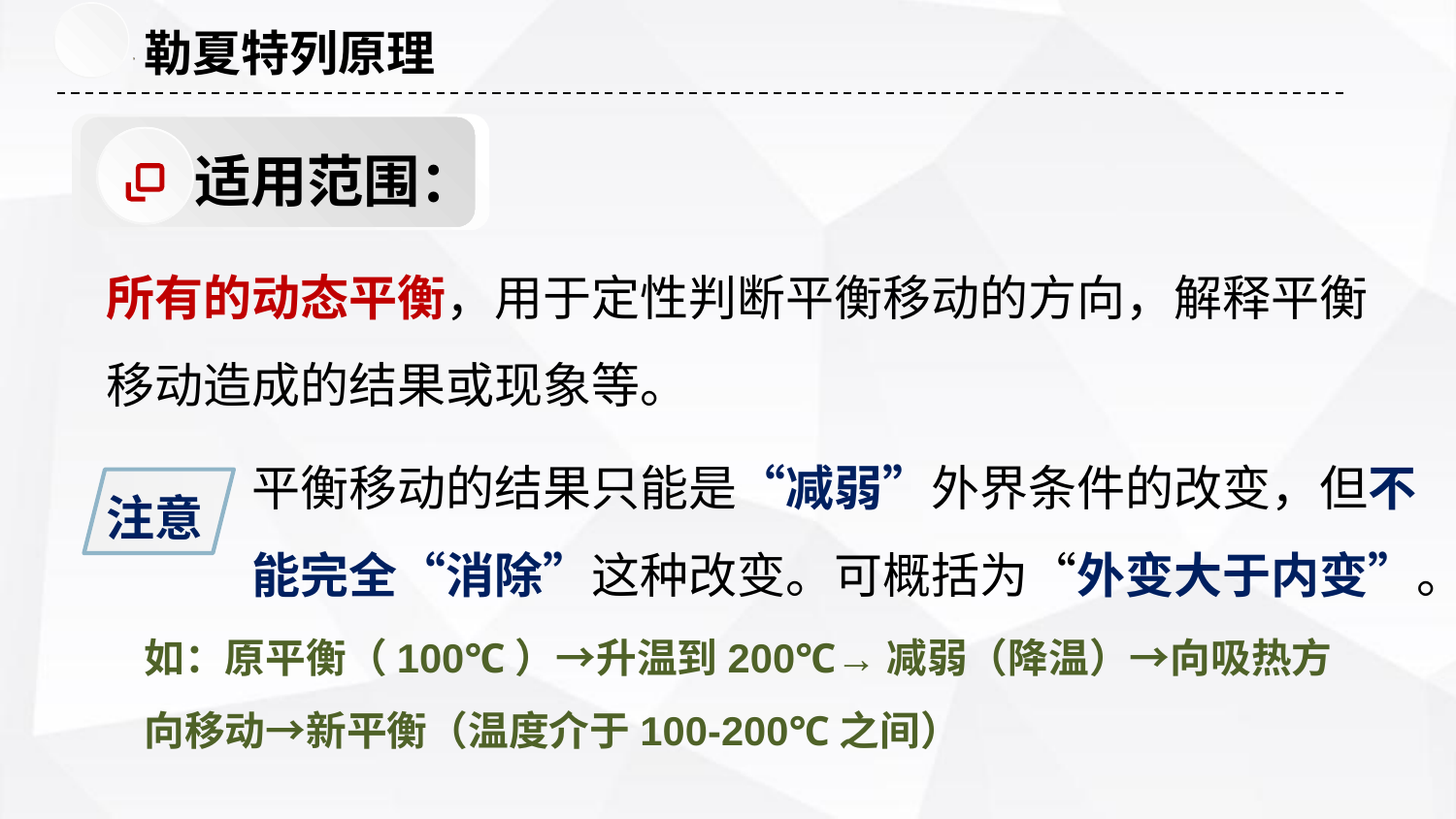

勒夏特列原理

适用范围：

所有的动态平衡，用于定性判断平衡移动的方向，解释平衡移动造成的结果或现象等。
平衡移动的结果只能是“减弱”外界条件的改变，但不能完全“消除”这种改变。可概括为“外变大于内变”。

注意
如：原平衡（100℃）→升温到200℃→减弱（降温）→向吸热方向移动→新平衡（温度介于100-200℃之间）